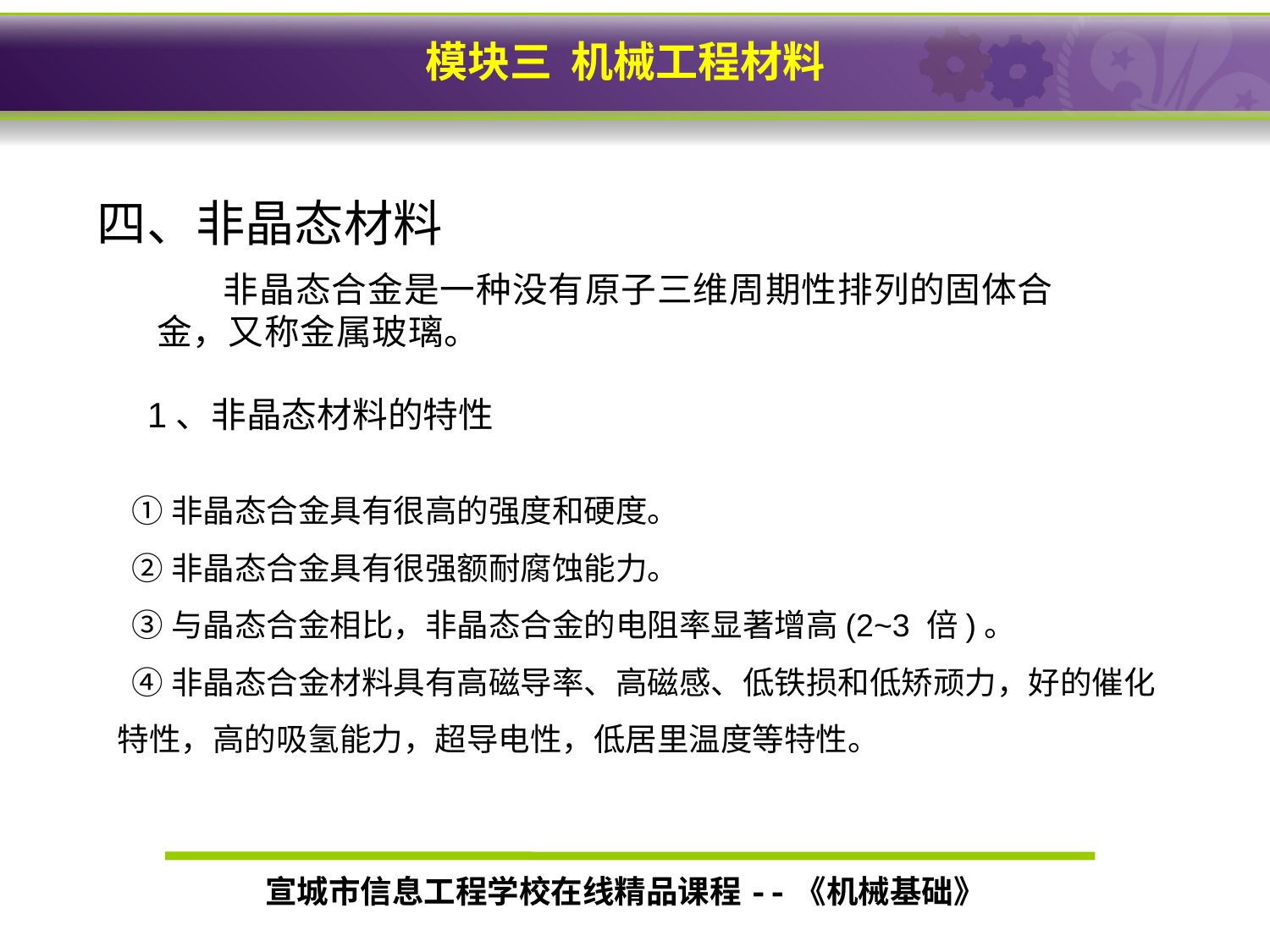

四、非晶态材料
 非晶态合金是一种没有原子三维周期性排列的固体合金，又称金属玻璃。
1、非晶态材料的特性
  ①非晶态合金具有很高的强度和硬度。
  ②非晶态合金具有很强额耐腐蚀能力。  ③与晶态合金相比，非晶态合金的电阻率显著增高(2~3 倍)。
  ④非晶态合金材料具有高磁导率、高磁感、低铁损和低矫顽力，好的催化特性，高的吸氢能力，超导电性，低居里温度等特性。